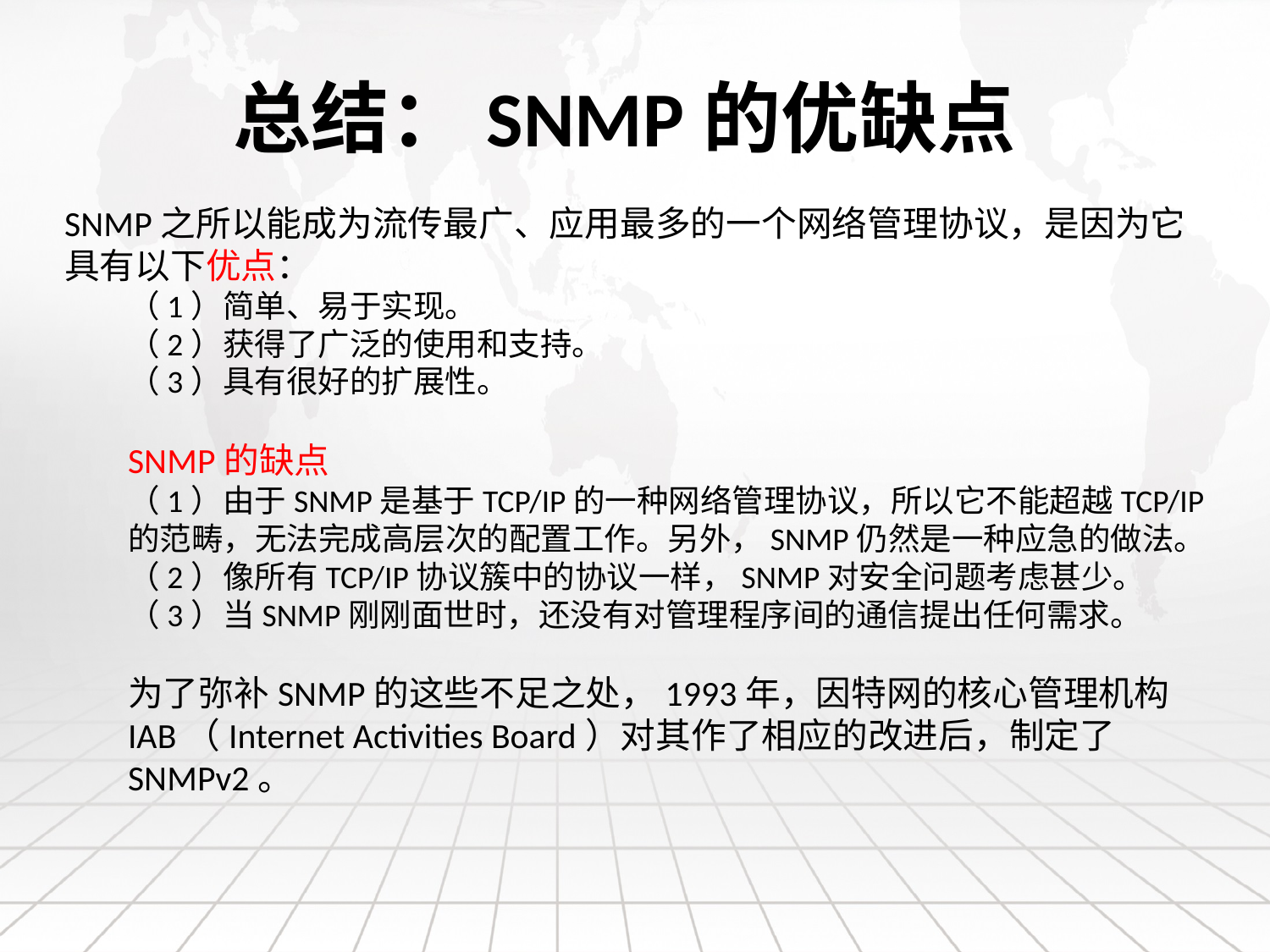

# 总结：SNMP的优缺点
SNMP之所以能成为流传最广、应用最多的一个网络管理协议，是因为它具有以下优点：
（1）简单、易于实现。
（2）获得了广泛的使用和支持。
（3）具有很好的扩展性。

SNMP的缺点
（1）由于SNMP是基于TCP/IP的一种网络管理协议，所以它不能超越TCP/IP的范畴，无法完成高层次的配置工作。另外，SNMP仍然是一种应急的做法。
（2）像所有TCP/IP协议簇中的协议一样，SNMP对安全问题考虑甚少。
（3）当SNMP刚刚面世时，还没有对管理程序间的通信提出任何需求。

为了弥补SNMP的这些不足之处，1993年，因特网的核心管理机构IAB（Internet Activities Board）对其作了相应的改进后，制定了SNMPv2。